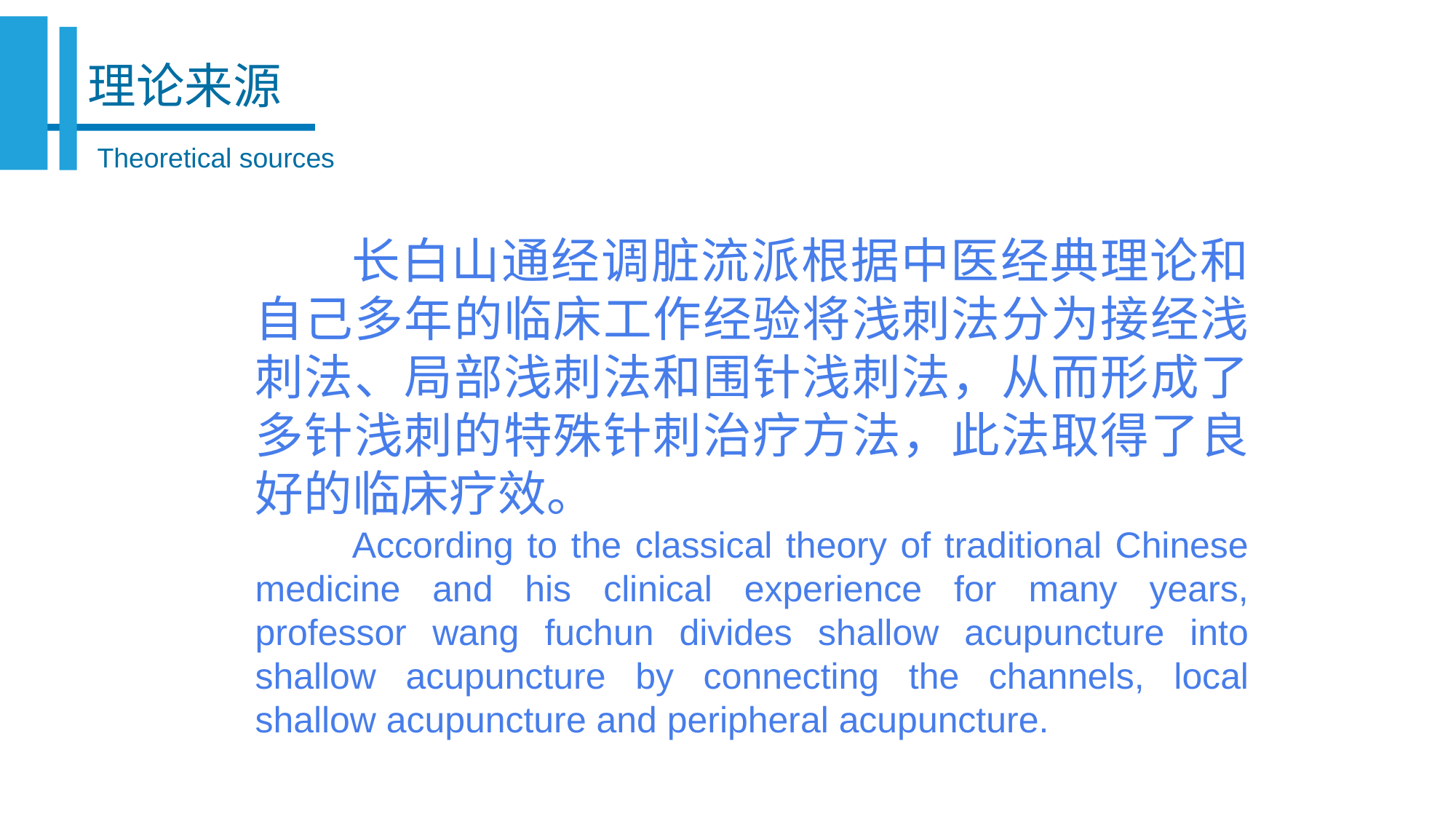

理论来源
Theoretical sources
长白山通经调脏流派根据中医经典理论和自己多年的临床工作经验将浅刺法分为接经浅刺法、局部浅刺法和围针浅刺法，从而形成了多针浅刺的特殊针刺治疗方法，此法取得了良好的临床疗效。
According to the classical theory of traditional Chinese medicine and his clinical experience for many years, professor wang fuchun divides shallow acupuncture into shallow acupuncture by connecting the channels, local shallow acupuncture and peripheral acupuncture.